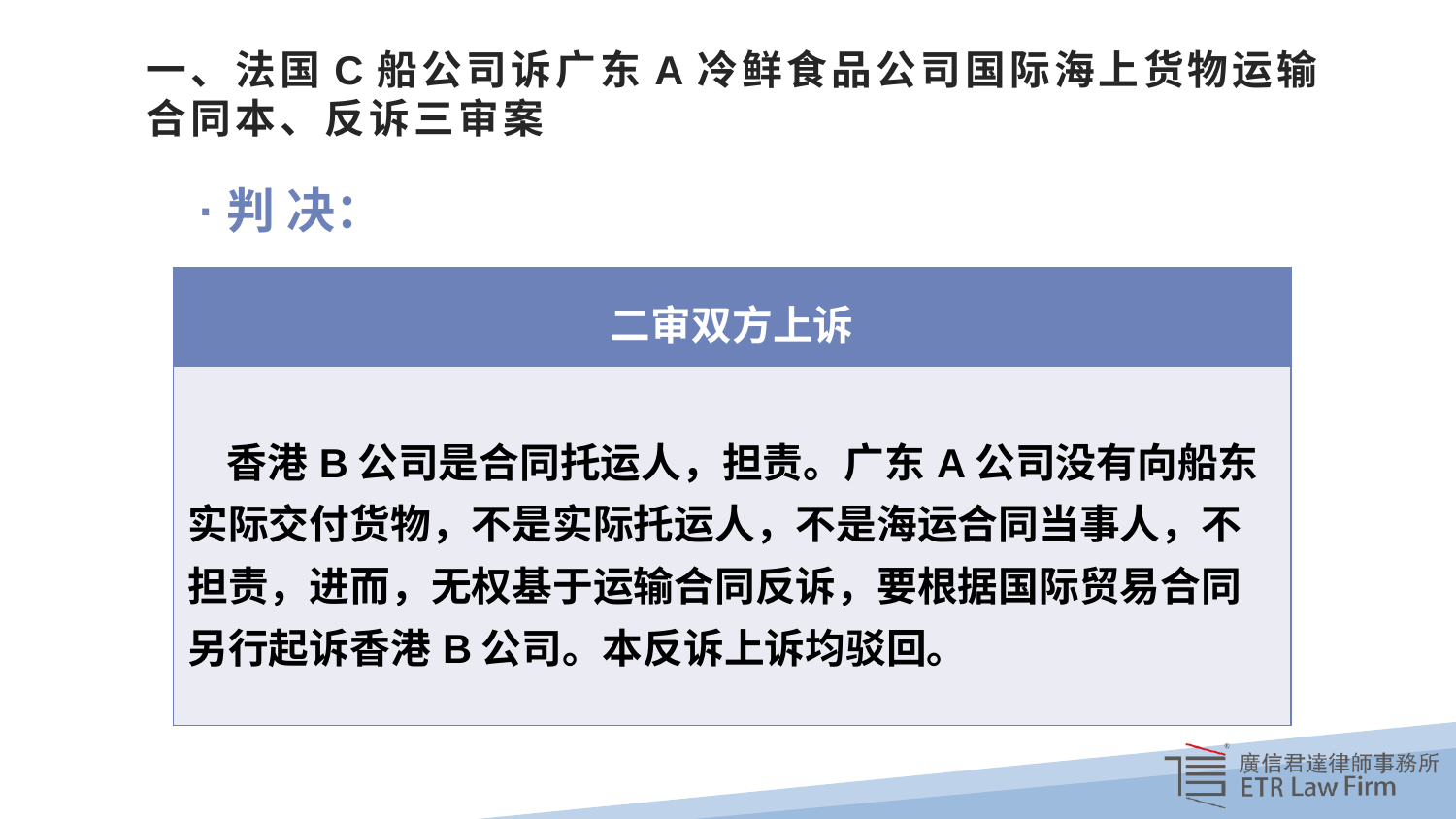

# 一、法国C船公司诉广东A冷鲜食品公司国际海上货物运输 合同本、反诉三审案
  ·判 决：
| 二审双方上诉 |
| --- |
| 香港B公司是合同托运人，担责。广东A公司没有向船东实际交付货物，不是实际托运人，不是海运合同当事人，不担责，进而，无权基于运输合同反诉，要根据国际贸易合同另行起诉香港B公司。本反诉上诉均驳回。 |